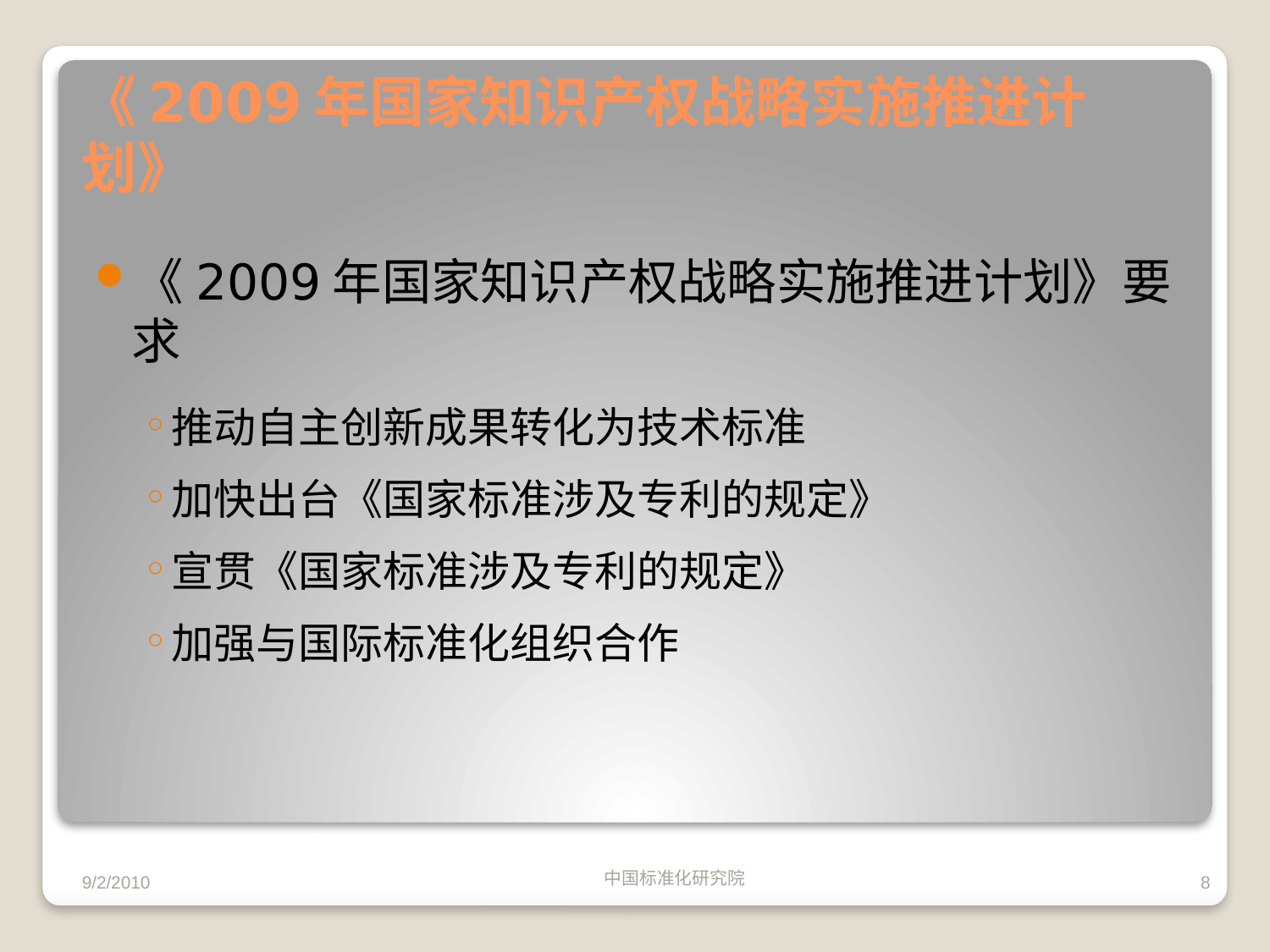

# 《2009年国家知识产权战略实施推进计划》
《2009年国家知识产权战略实施推进计划》要求
推动自主创新成果转化为技术标准
加快出台《国家标准涉及专利的规定》
宣贯《国家标准涉及专利的规定》
加强与国际标准化组织合作
9/2/2010
中国标准化研究院
8